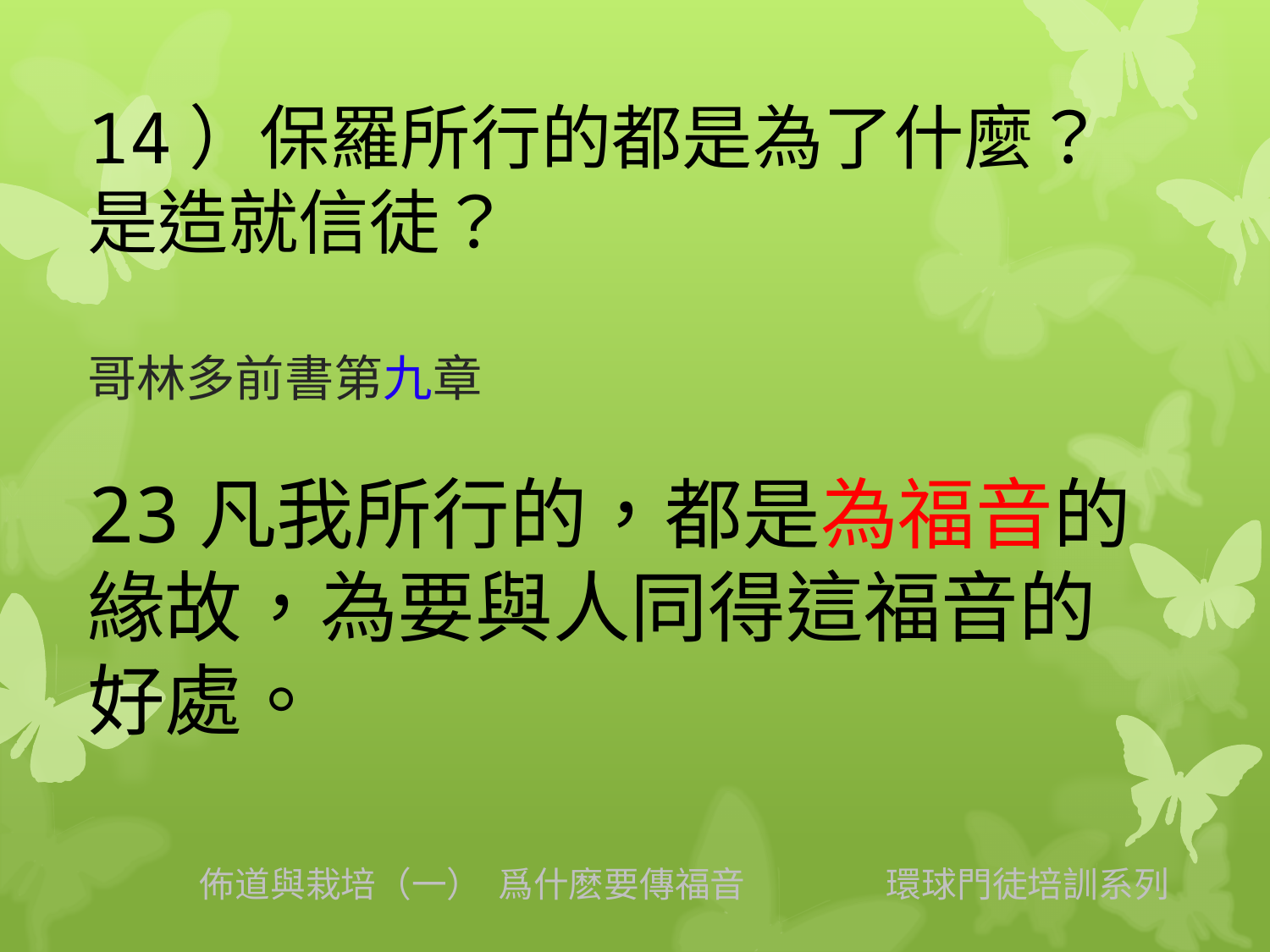

14）保羅所行的都是為了什麼？是造就信徒？

哥林多前書第九章

23凡我所行的，都是為福音的緣故，為要與人同得這福音的好處。